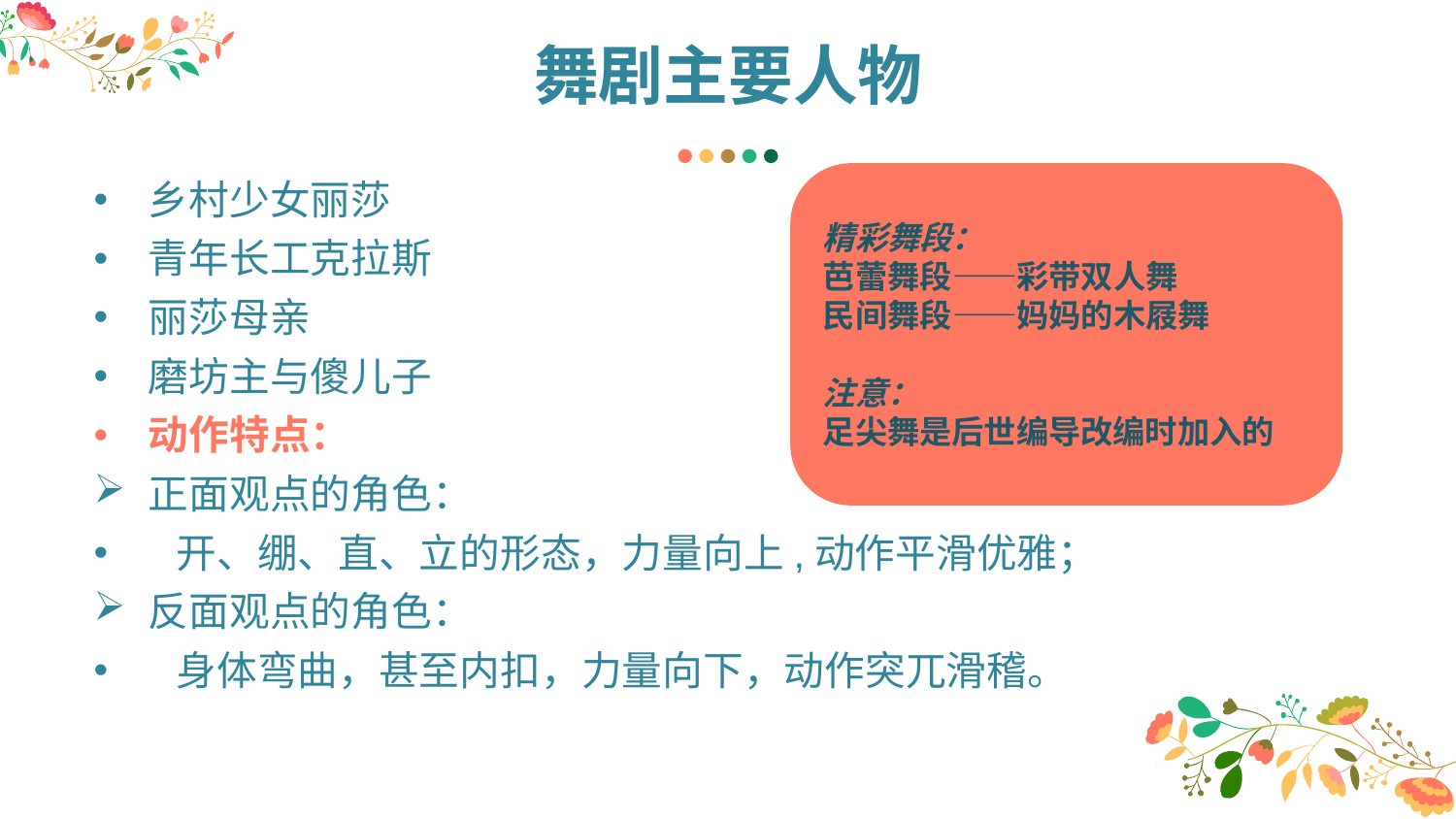

舞剧主要人物

精彩舞段：
芭蕾舞段——彩带双人舞
民间舞段——妈妈的木屐舞

注意：
足尖舞是后世编导改编时加入的
乡村少女丽莎
青年长工克拉斯
丽莎母亲
磨坊主与傻儿子
动作特点：
正面观点的角色：
  开、绷、直、立的形态，力量向上,动作平滑优雅；
反面观点的角色：
  身体弯曲，甚至内扣，力量向下，动作突兀滑稽。
国内外研究状况
Lorem ipsum dolor sit amet, consectetur adipiscing elit. Donec luctus nibh sit amet sem vulputate venenatis bibendum orci pulvinar. Lorem ipsum dolor sit amet, consectetur adipiscing elit. Donec luctus nibh sit amet sem vulputate venenatis bibendum orci pulvinar.
Lorem ipsum dolor sit amet, consectetur adipiscing elit. Donec luctus nibh sit amet sem vulputate venenatis bibendum orci pulvinar. Lorem ipsum dolor sit amet, consectetur adipiscing elit. Donec luctus nibh sit aet sem vulputate venenatis bibendum orci pulvinar.